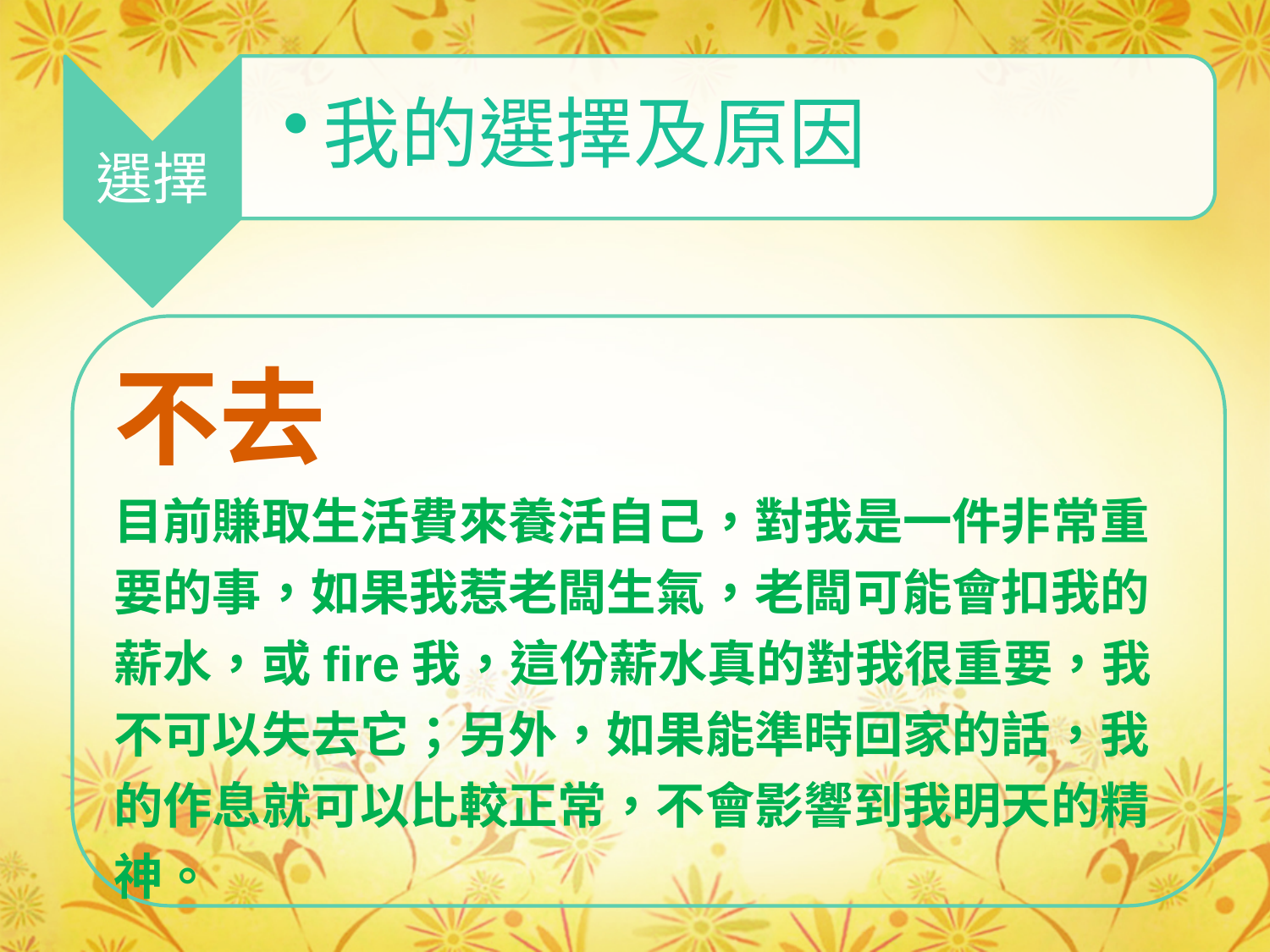

選擇
我的選擇及原因
不去
目前賺取生活費來養活自己，對我是一件非常重要的事，如果我惹老闆生氣，老闆可能會扣我的薪水，或fire我，這份薪水真的對我很重要，我不可以失去它；另外，如果能準時回家的話，我的作息就可以比較正常，不會影響到我明天的精神。